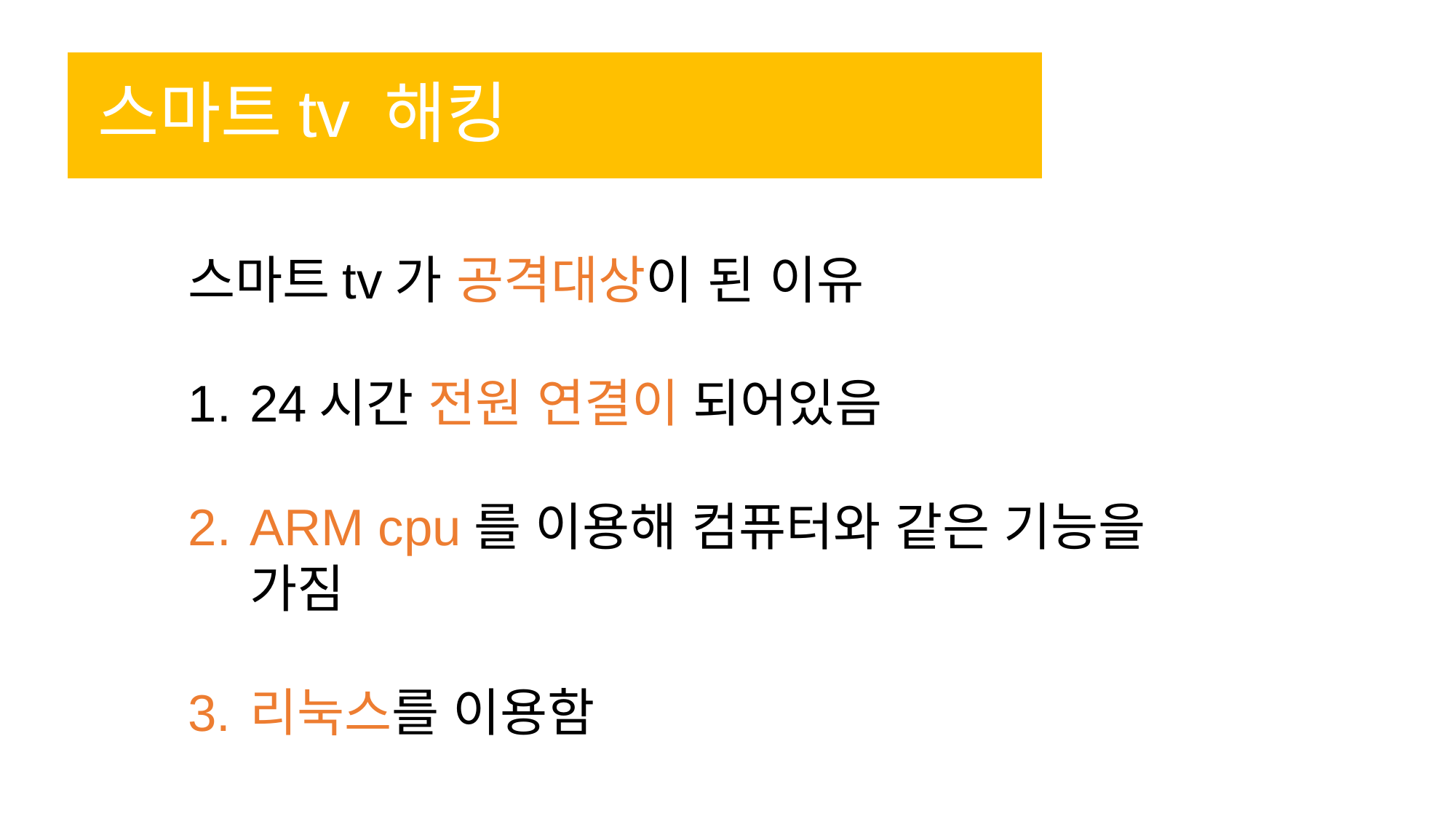

# 스마트tv 해킹

스마트tv가 공격대상이 된 이유

24시간 전원 연결이 되어있음

ARM cpu를 이용해 컴퓨터와 같은 기능을 가짐

리눅스를 이용함